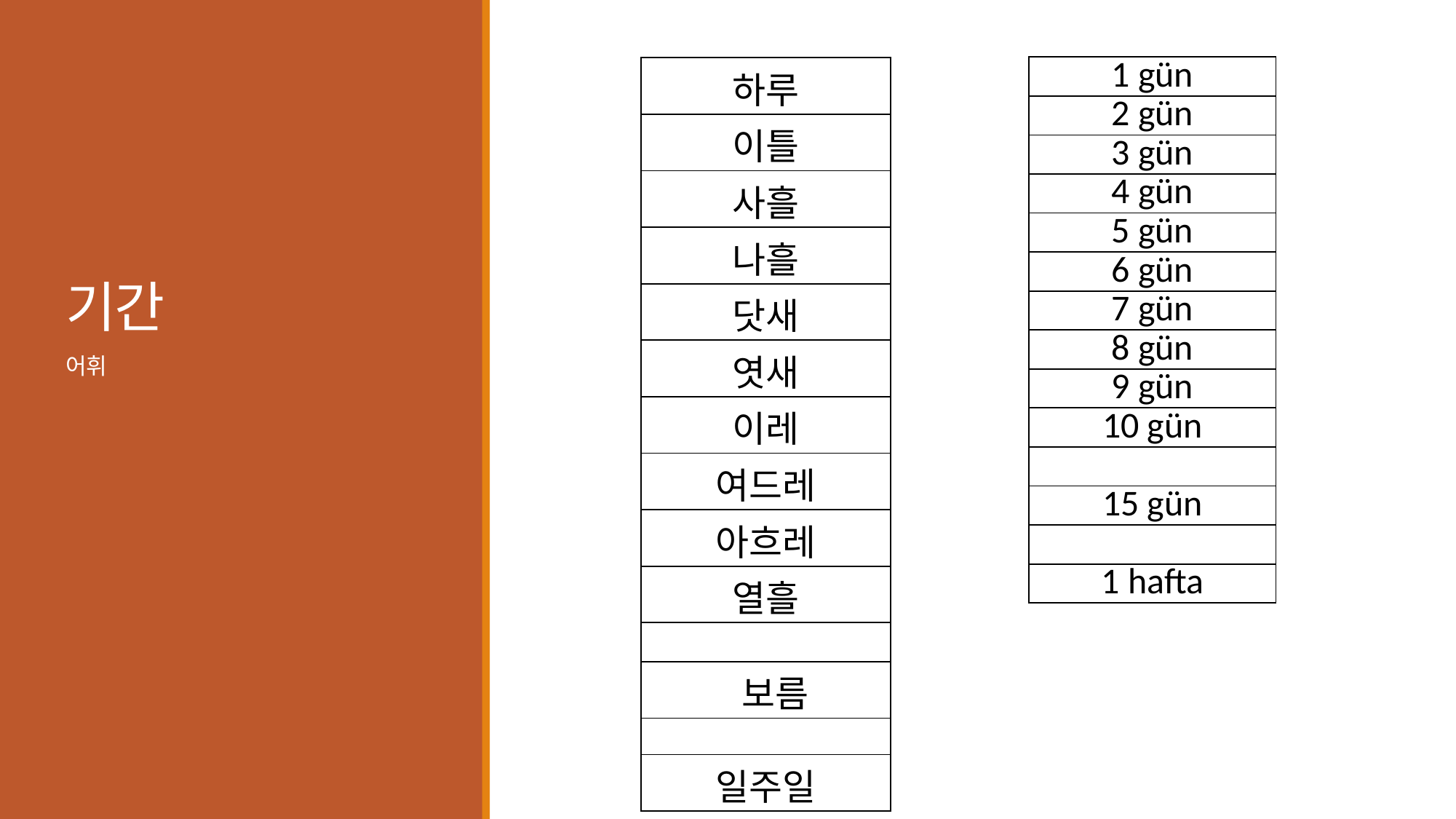

| 1 gün |
| --- |
| 2 gün |
| 3 gün |
| 4 gün |
| 5 gün |
| 6 gün |
| 7 gün |
| 8 gün |
| 9 gün |
| 10 gün |
|  |
| 15 gün |
|  |
| 1 hafta |
| 하루 |
| --- |
| 이틀 |
| 사흘 |
| 나흘 |
| 닷새 |
| 엿새 |
| 이레 |
| 여드레 |
| 아흐레 |
| 열흘 |
|  |
| 보름 |
|  |
| 일주일 |
# 기간
어휘